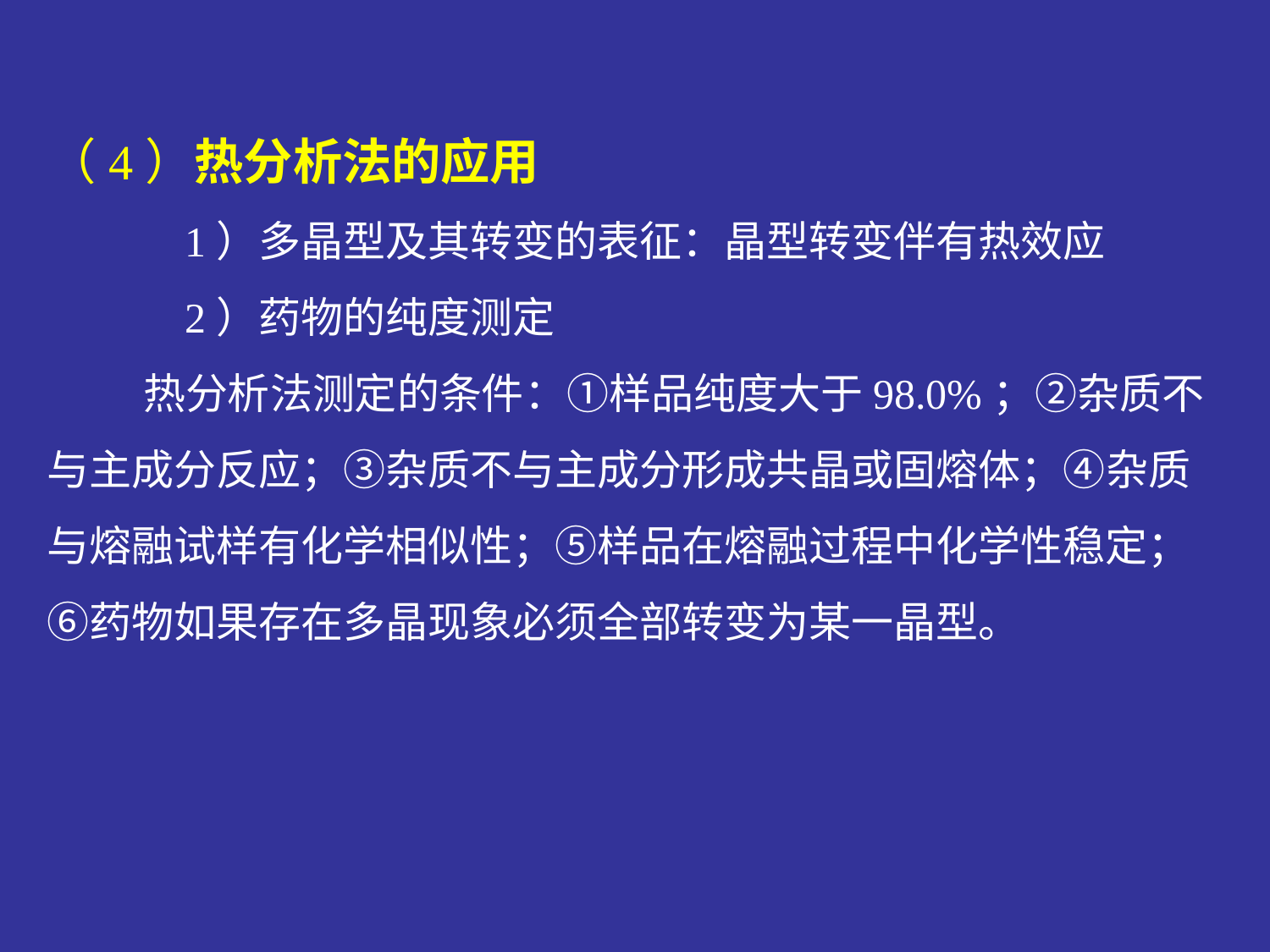

（4）热分析法的应用
             1）多晶型及其转变的表征：晶型转变伴有热效应
             2）药物的纯度测定
         热分析法测定的条件：①样品纯度大于98.0%；②杂质不与主成分反应；③杂质不与主成分形成共晶或固熔体；④杂质与熔融试样有化学相似性；⑤样品在熔融过程中化学性稳定；⑥药物如果存在多晶现象必须全部转变为某一晶型。